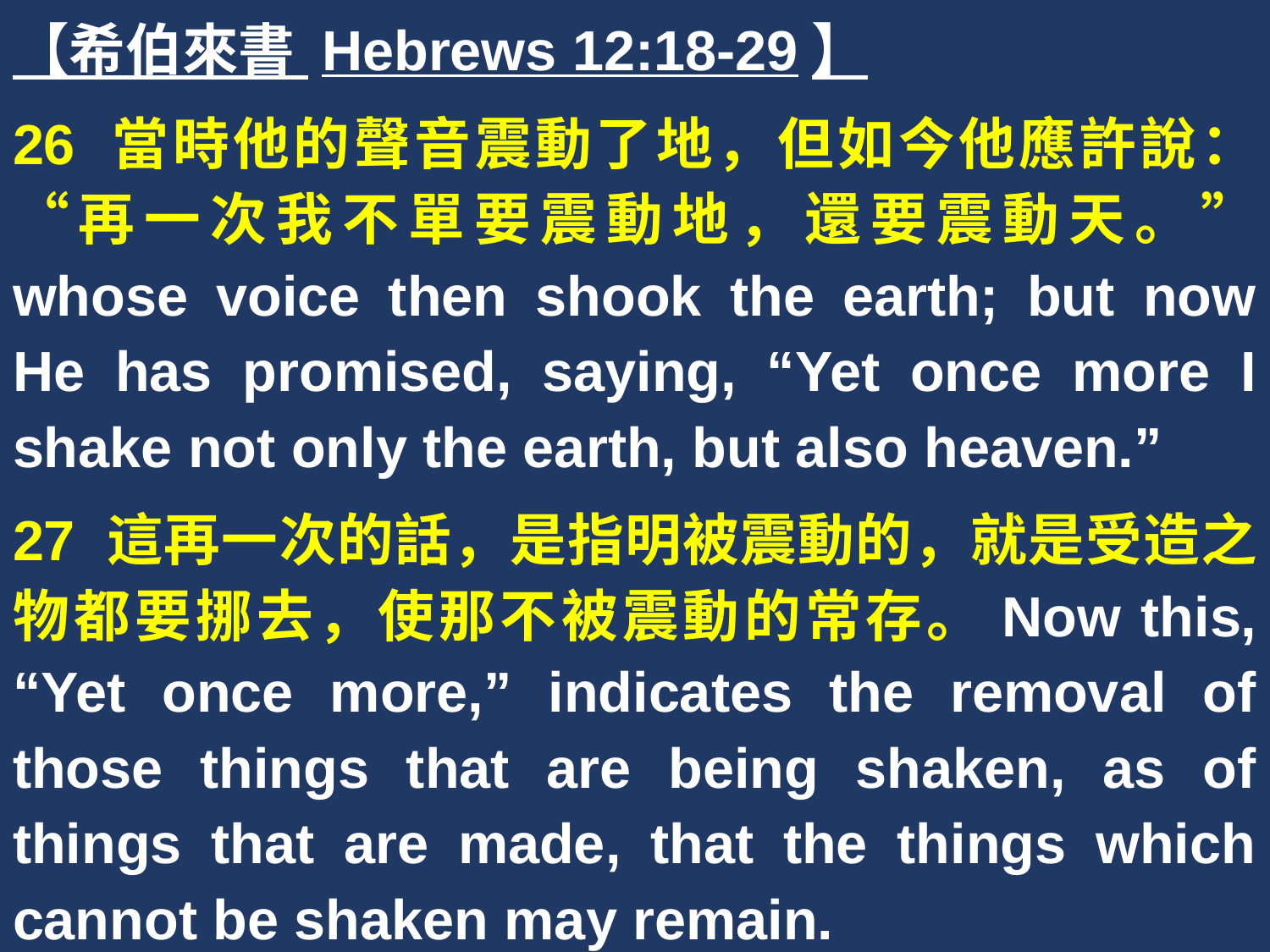

【希伯來書 Hebrews 12:18-29】
26 當時他的聲音震動了地，但如今他應許說：“再一次我不單要震動地，還要震動天。” whose voice then shook the earth; but now He has promised, saying, “Yet once more I shake not only the earth, but also heaven.”
27 這再一次的話，是指明被震動的，就是受造之物都要挪去，使那不被震動的常存。Now this, “Yet once more,” indicates the removal of those things that are being shaken, as of things that are made, that the things which cannot be shaken may remain.